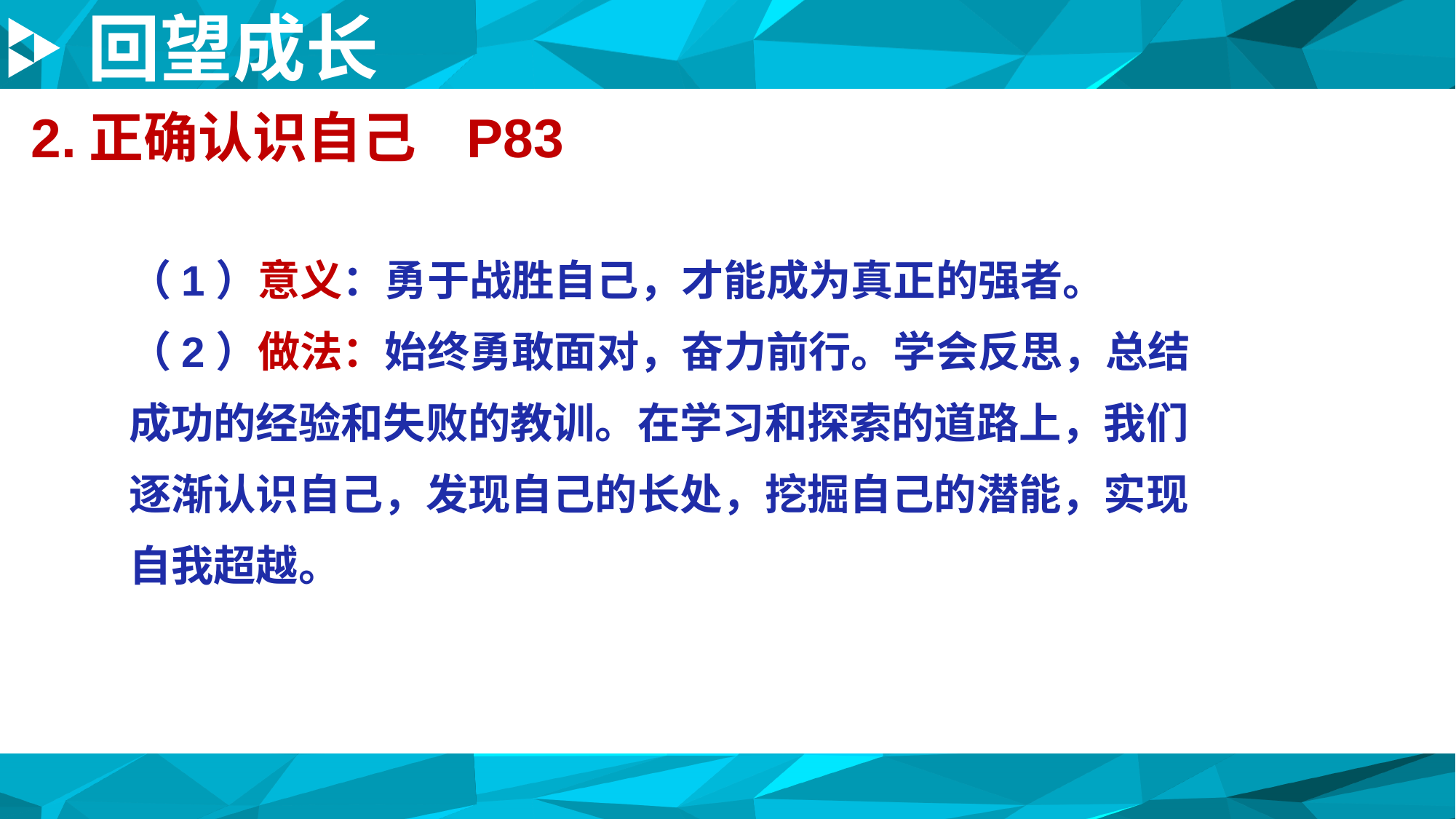

回望成长
2.正确认识自己   P83
（1）意义：勇于战胜自己，才能成为真正的强者。
（2）做法：始终勇敢面对，奋力前行。学会反思，总结成功的经验和失败的教训。在学习和探索的道路上，我们逐渐认识自己，发现自己的长处，挖掘自己的潜能，实现自我超越。

TEXT  HERE
TEXT  HERE
TEXT  HERE
TEXT  HERE
TEXT HERE TEXT HERE
TEXT HERE TEXT HERE
TEXT HERE TEXT HERE
TEXT HERE TEXT HERE
TEXT HERE TEXT HERE
TEXT HERE TEXT HERE
TEXT HERE TEXT HERE
TEXT HERE TEXT HERE